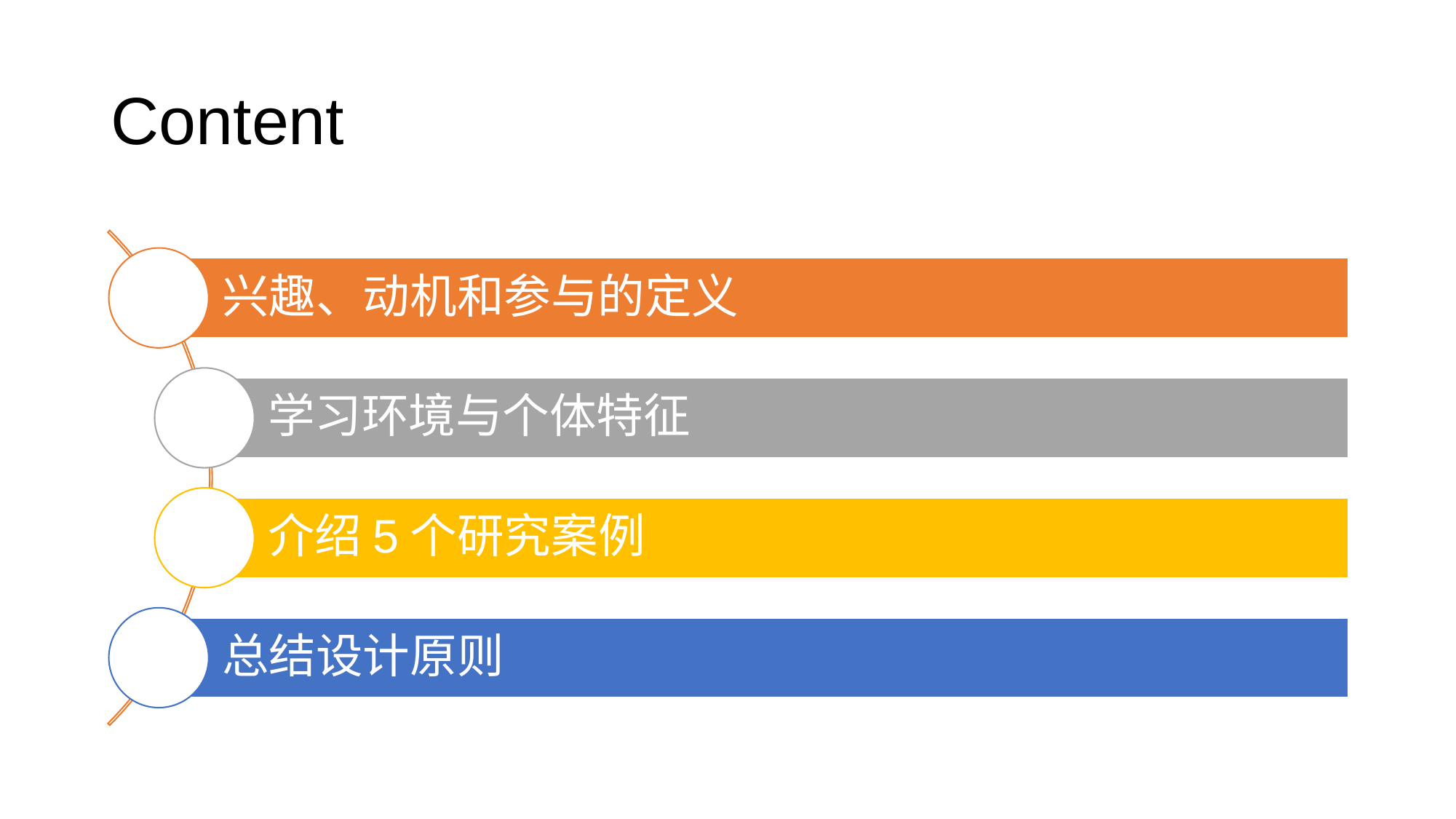

# Content
兴趣、动机和参与的定义
学习环境与个体特征
介绍5个研究案例
总结设计原则